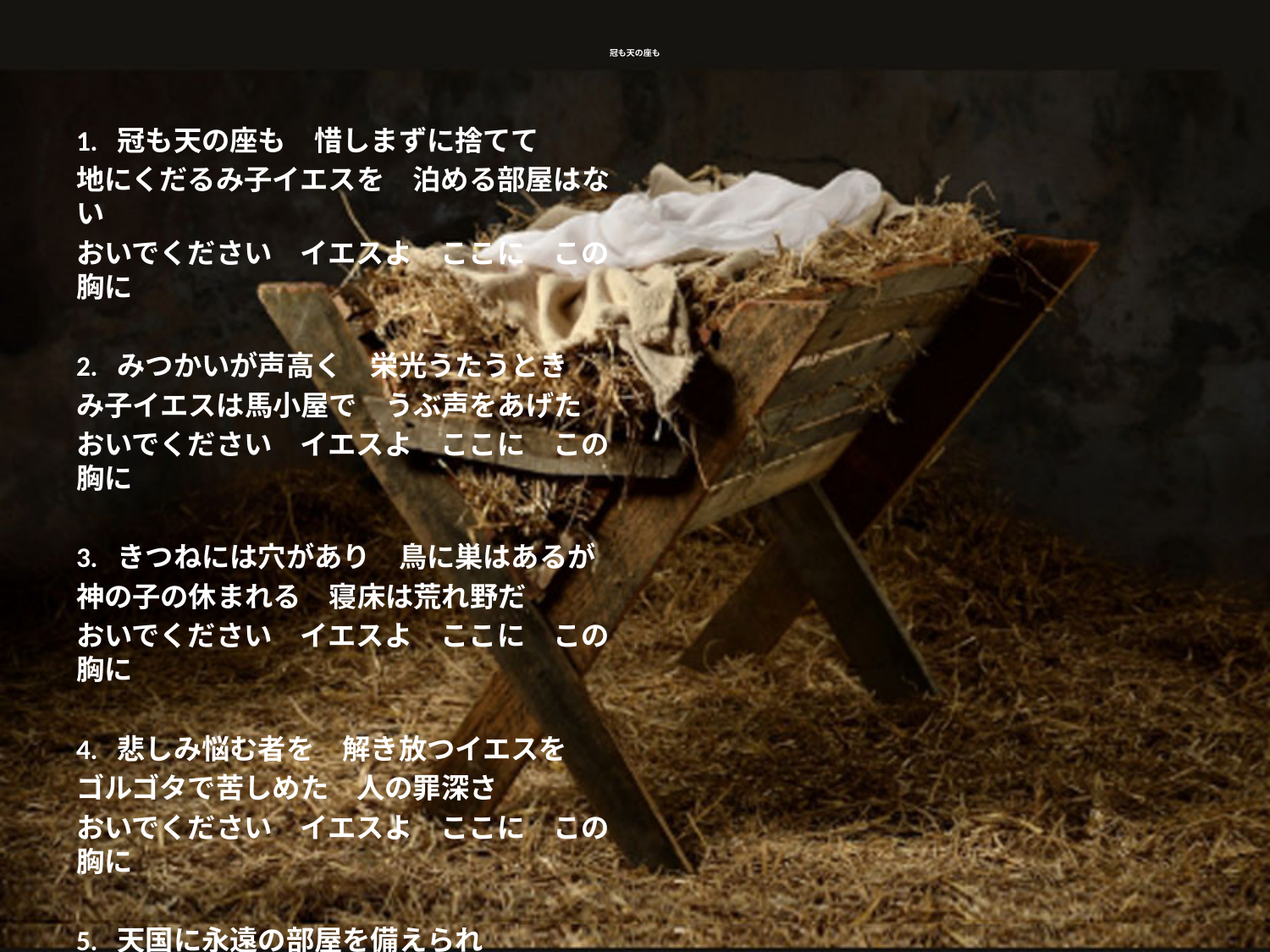

# 冠も天の座も
1.  冠も天の座も　惜しまずに捨てて
地にくだるみ子イエスを　泊める部屋はない
おいでください　イエスよ　ここに　この胸に

2.  みつかいが声高く　栄光うたうとき
み子イエスは馬小屋で　うぶ声をあげた
おいでください　イエスよ　ここに　この胸に

3.  きつねには穴があり　鳥に巣はあるが
神の子の休まれる　寝床は荒れ野だ
おいでください　イエスよ　ここに　この胸に

4.  悲しみ悩む者を　解き放つイエスを
ゴルゴタで苦しめた　人の罪深さ
おいでください　イエスよ　ここに　この胸に

5.  天国に永遠の部屋を備えられ
勝利の主は私を　みもとに呼ばれる
喜びにあふれて　主のもとに行こう